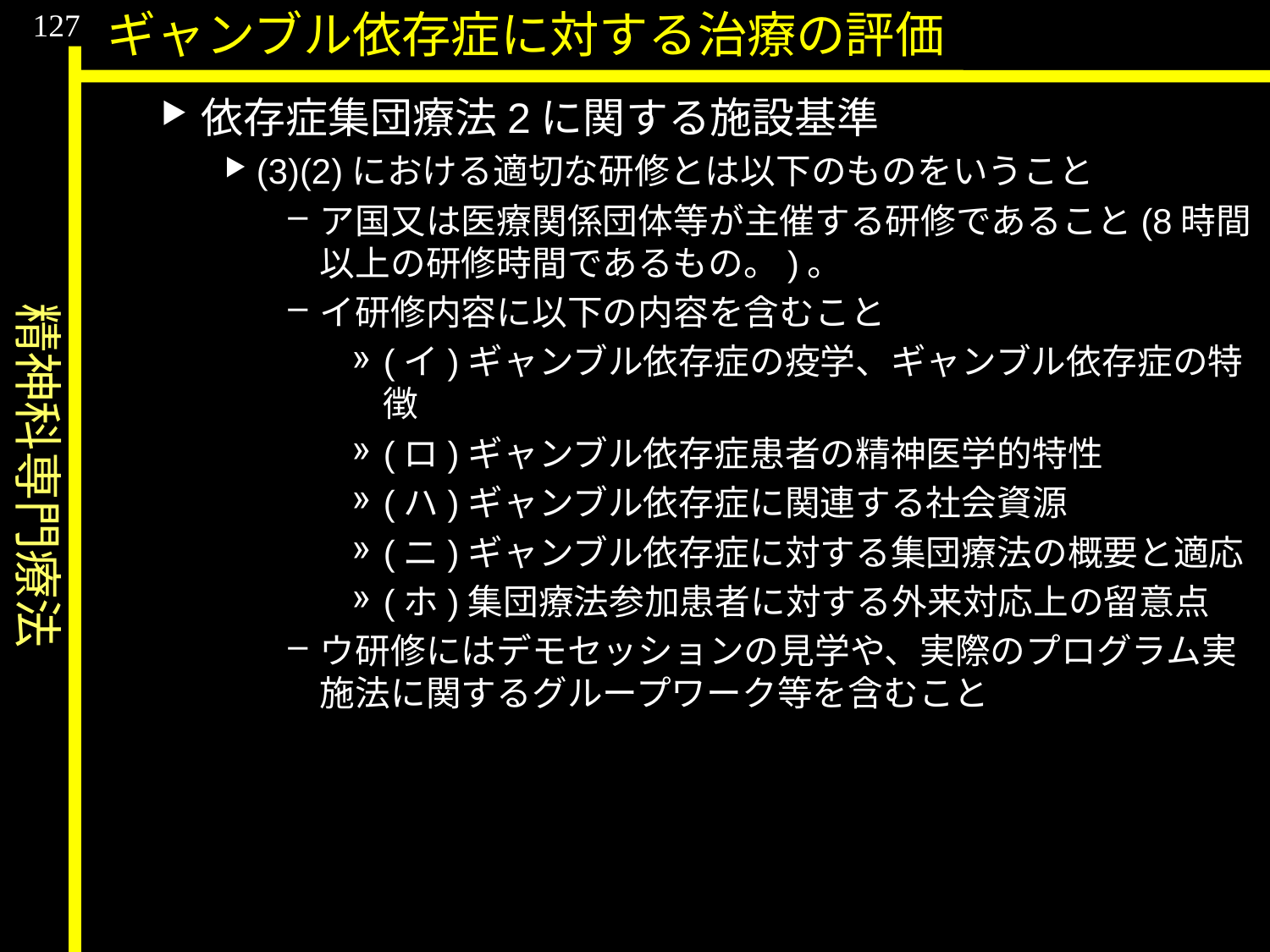

精神科専門療法
127
ギャンブル依存症に対する治療の評価

依存症集団療法2に関する施設基準
(3)(2)における適切な研修とは以下のものをいうこと
ア国又は医療関係団体等が主催する研修であること(8時間以上の研修時間であるもの。)。
イ研修内容に以下の内容を含むこと
(イ)ギャンブル依存症の疫学、ギャンブル依存症の特徴
(ロ)ギャンブル依存症患者の精神医学的特性
(ハ)ギャンブル依存症に関連する社会資源
(ニ)ギャンブル依存症に対する集団療法の概要と適応
(ホ)集団療法参加患者に対する外来対応上の留意点
ウ研修にはデモセッションの見学や、実際のプログラム実施法に関するグループワーク等を含むこと